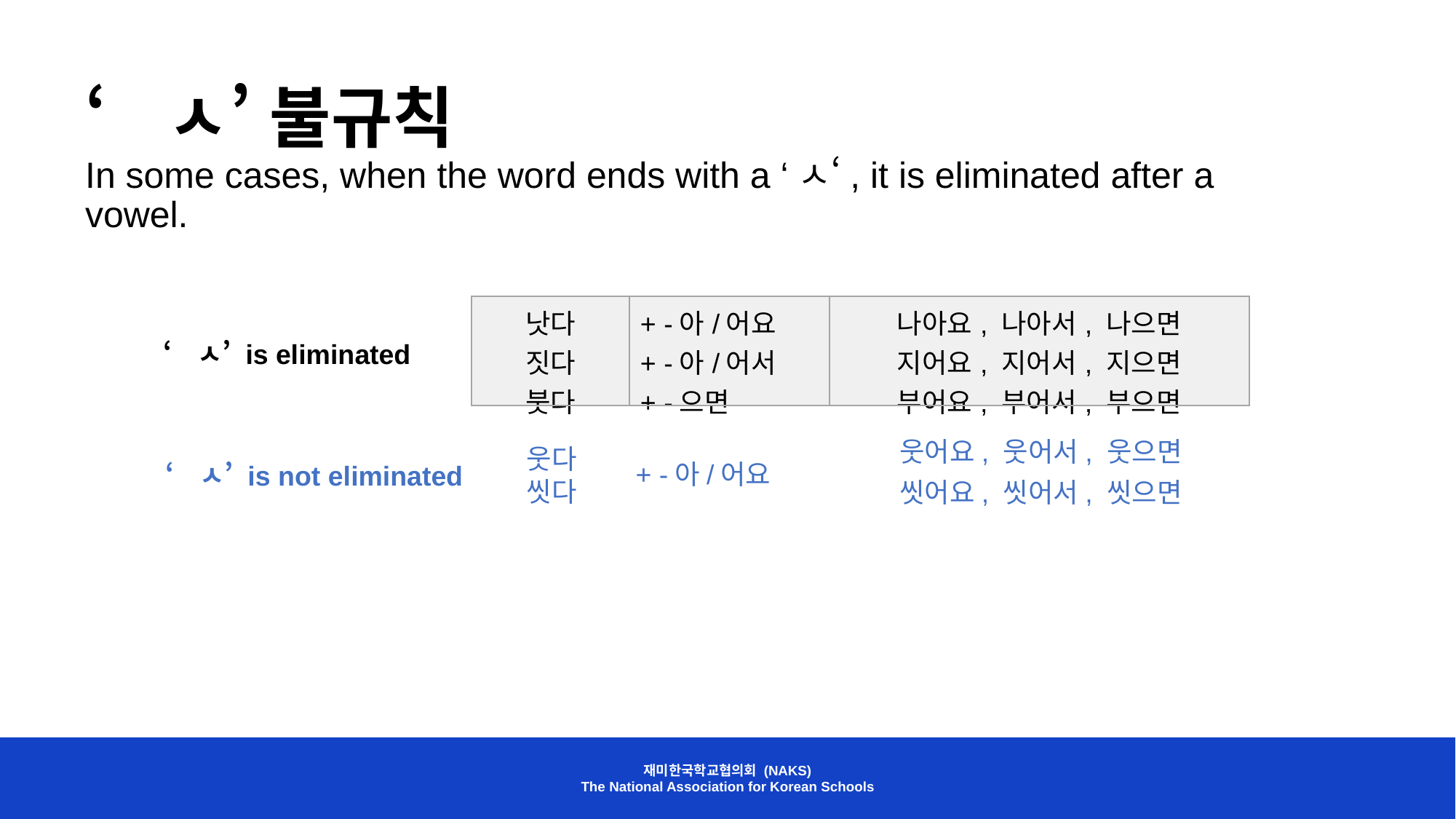

‘ㅅ’ 불규칙
In some cases, when the word ends with a ‘ㅅ‘, it is eliminated after a vowel.
| 낫다 짓다 붓다 | + -아/어요 + -아/어서 + -으면 | 나아요, 나아서, 나으면 지어요, 지어서, 지으면 부어요, 부어서, 부으면 |
| --- | --- | --- |
‘ㅅ’ is eliminated
웃어요, 웃어서, 웃으면
웃다
씻다
+ -아/어요
‘ㅅ’ is not eliminated
씻어요, 씻어서, 씻으면